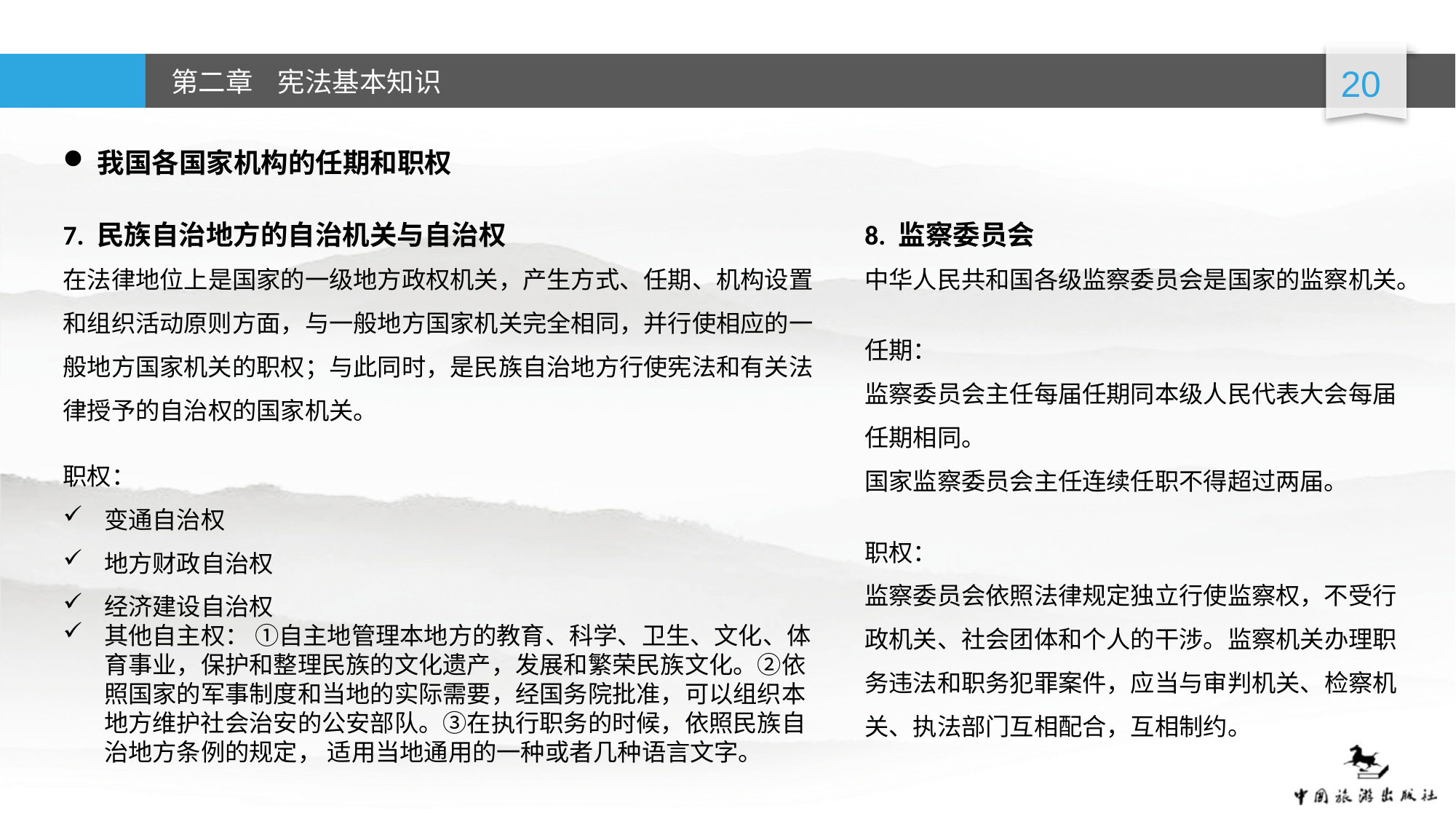

我国各国家机构的任期和职权
7. 民族自治地方的自治机关与自治权
在法律地位上是国家的一级地方政权机关，产生方式、任期、机构设置和组织活动原则方面，与一般地方国家机关完全相同，并行使相应的一般地方国家机关的职权；与此同时，是民族自治地方行使宪法和有关法律授予的自治权的国家机关。

职权：
变通自治权
地方财政自治权
经济建设自治权
其他自主权： ①自主地管理本地方的教育、科学、卫生、文化、体育事业，保护和整理民族的文化遗产，发展和繁荣民族文化。②依照国家的军事制度和当地的实际需要，经国务院批准，可以组织本地方维护社会治安的公安部队。③在执行职务的时候，依照民族自治地方条例的规定， 适用当地通用的一种或者几种语言文字。
8. 监察委员会
中华人民共和国各级监察委员会是国家的监察机关。

任期：
监察委员会主任每届任期同本级人民代表大会每届任期相同。
国家监察委员会主任连续任职不得超过两届。

职权：
监察委员会依照法律规定独立行使监察权，不受行政机关、社会团体和个人的干涉。监察机关办理职务违法和职务犯罪案件，应当与审判机关、检察机关、执法部门互相配合，互相制约。